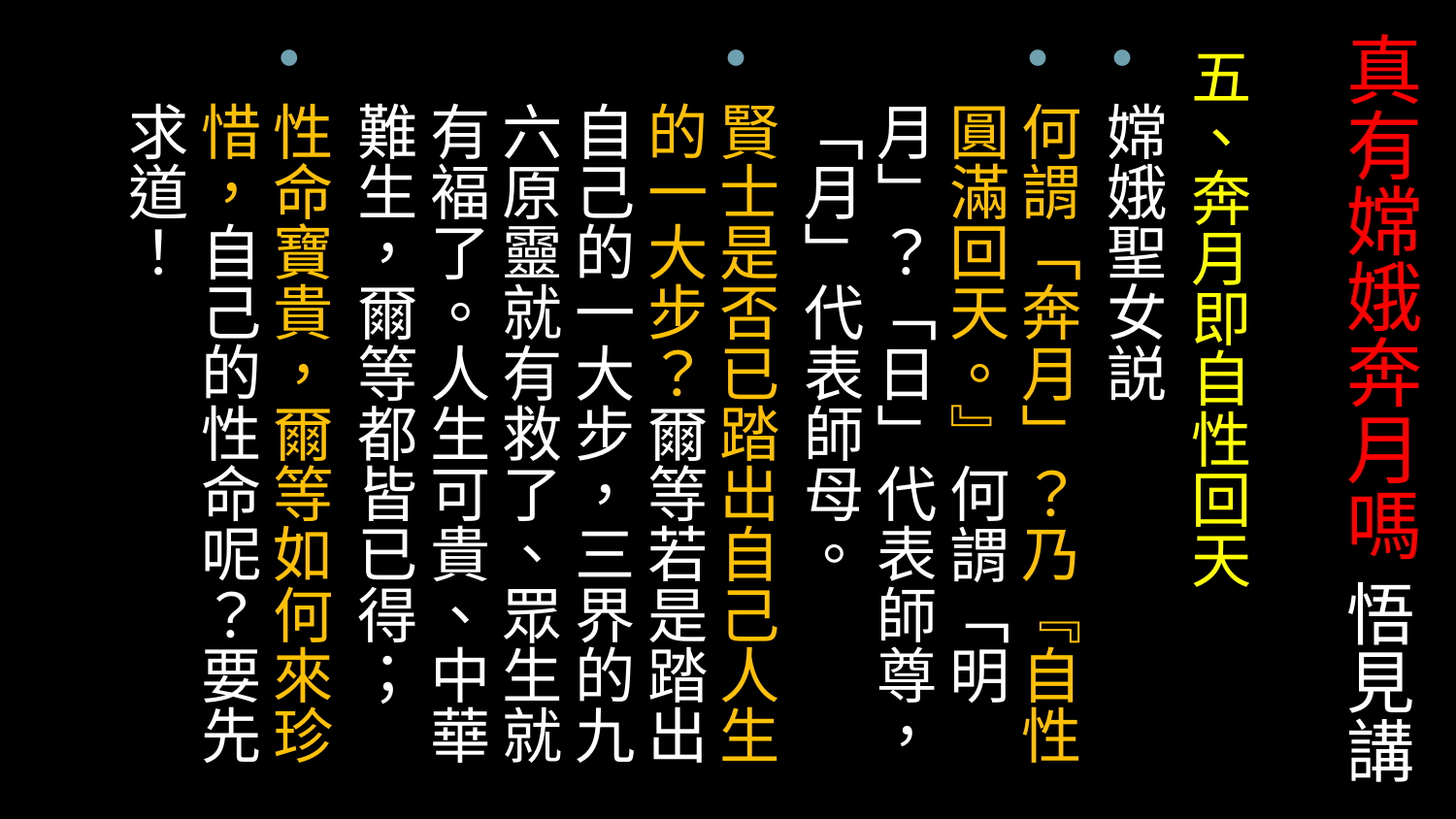

# 真有嫦娥奔月嗎 悟見講
五、奔月即自性回天
嫦娥聖女説
何謂「奔月」？乃『自性圓滿回天。』何謂「明月」？「日」代表師尊，「月」代表師母。
賢士是否已踏出自己人生的一大步？爾等若是踏出自己的一大步，三界的九六原靈就有救了、眾生就有褔了。人生可貴、中華難生，爾等都皆已得；
性命寶貴，爾等如何來珍惜，自己的性命呢？要先求道！